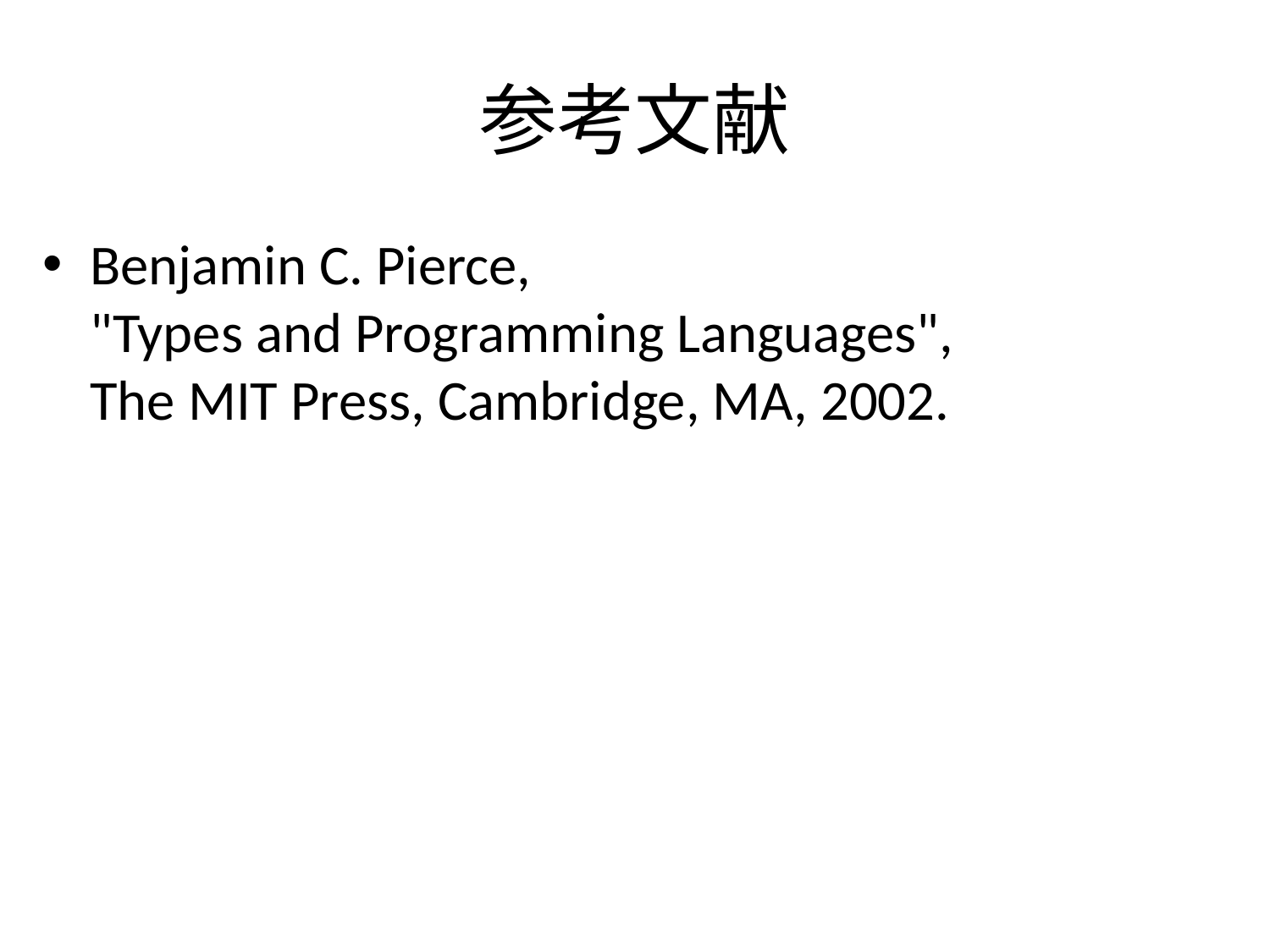

# 参考文献
Benjamin C. Pierce,
"Types and Programming Languages",
The MIT Press, Cambridge, MA, 2002.